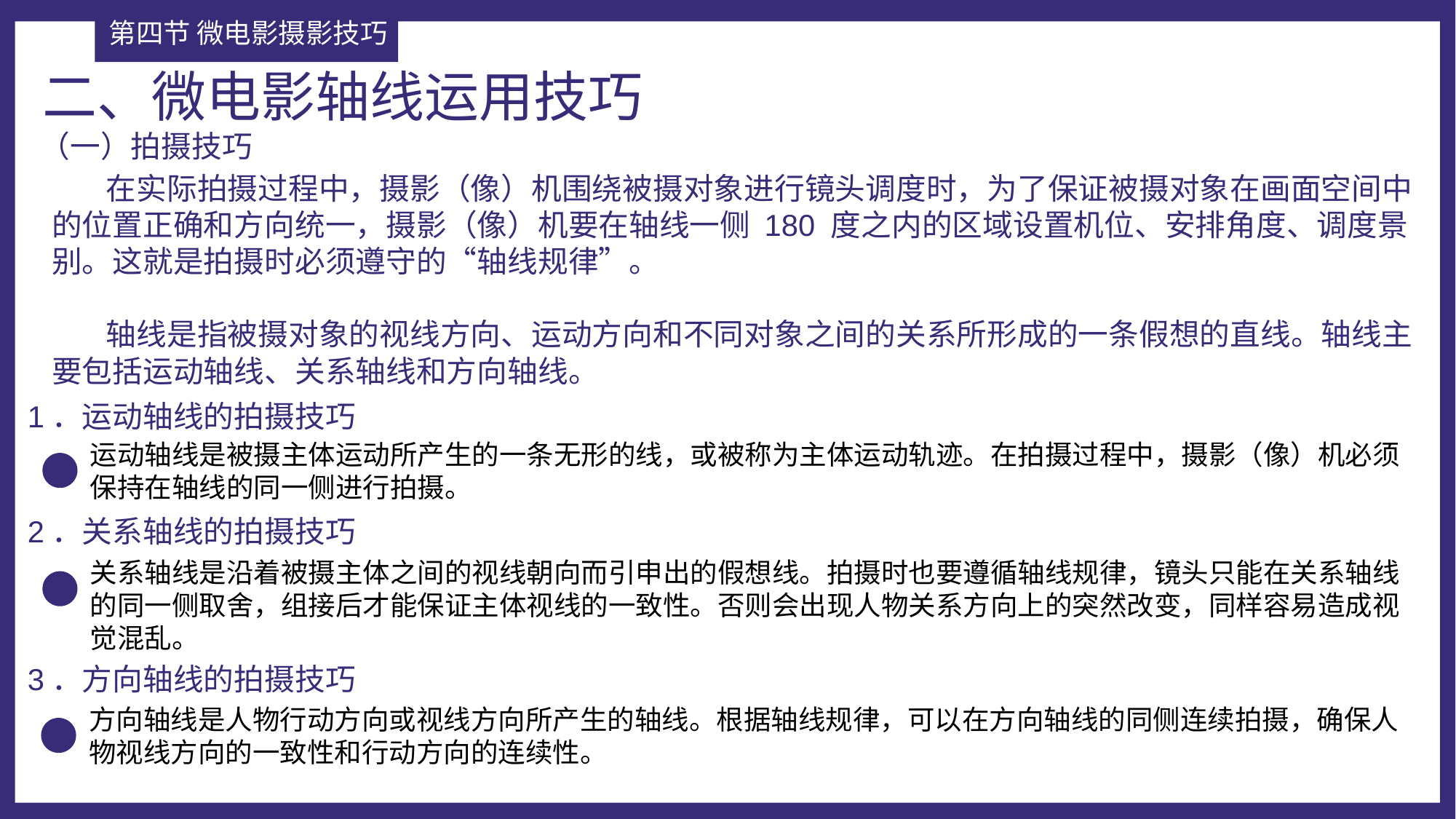

第四节 微电影摄影技巧
二、微电影轴线运用技巧
（一）拍摄技巧
       在实际拍摄过程中，摄影（像）机围绕被摄对象进行镜头调度时，为了保证被摄对象在画面空间中的位置正确和方向统一，摄影（像）机要在轴线一侧 180 度之内的区域设置机位、安排角度、调度景别。这就是拍摄时必须遵守的“轴线规律”。

       轴线是指被摄对象的视线方向、运动方向和不同对象之间的关系所形成的一条假想的直线。轴线主要包括运动轴线、关系轴线和方向轴线。
1．运动轴线的拍摄技巧
运动轴线是被摄主体运动所产生的一条无形的线，或被称为主体运动轨迹。在拍摄过程中，摄影（像）机必须保持在轴线的同一侧进行拍摄。

2．关系轴线的拍摄技巧
关系轴线是沿着被摄主体之间的视线朝向而引申出的假想线。拍摄时也要遵循轴线规律，镜头只能在关系轴线的同一侧取舍，组接后才能保证主体视线的一致性。否则会出现人物关系方向上的突然改变，同样容易造成视觉混乱。

3．方向轴线的拍摄技巧
方向轴线是人物行动方向或视线方向所产生的轴线。根据轴线规律，可以在方向轴线的同侧连续拍摄，确保人物视线方向的一致性和行动方向的连续性。